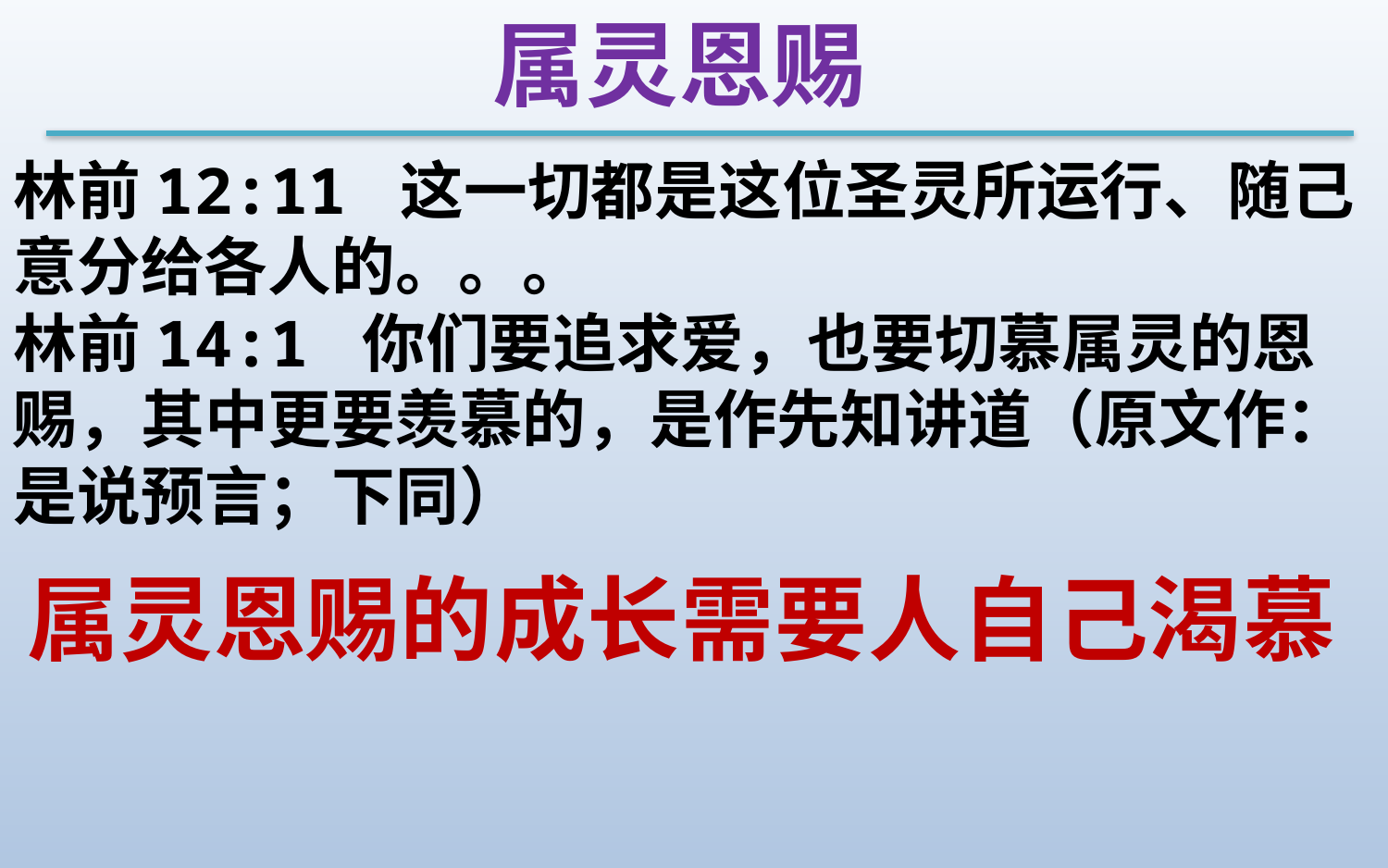

属灵恩赐
林前12:11 这一切都是这位圣灵所运行、随己意分给各人的。。。
林前14:1 你们要追求爱，也要切慕属灵的恩赐，其中更要羡慕的，是作先知讲道（原文作：是说预言；下同）
属灵恩赐的成长需要人自己渴慕